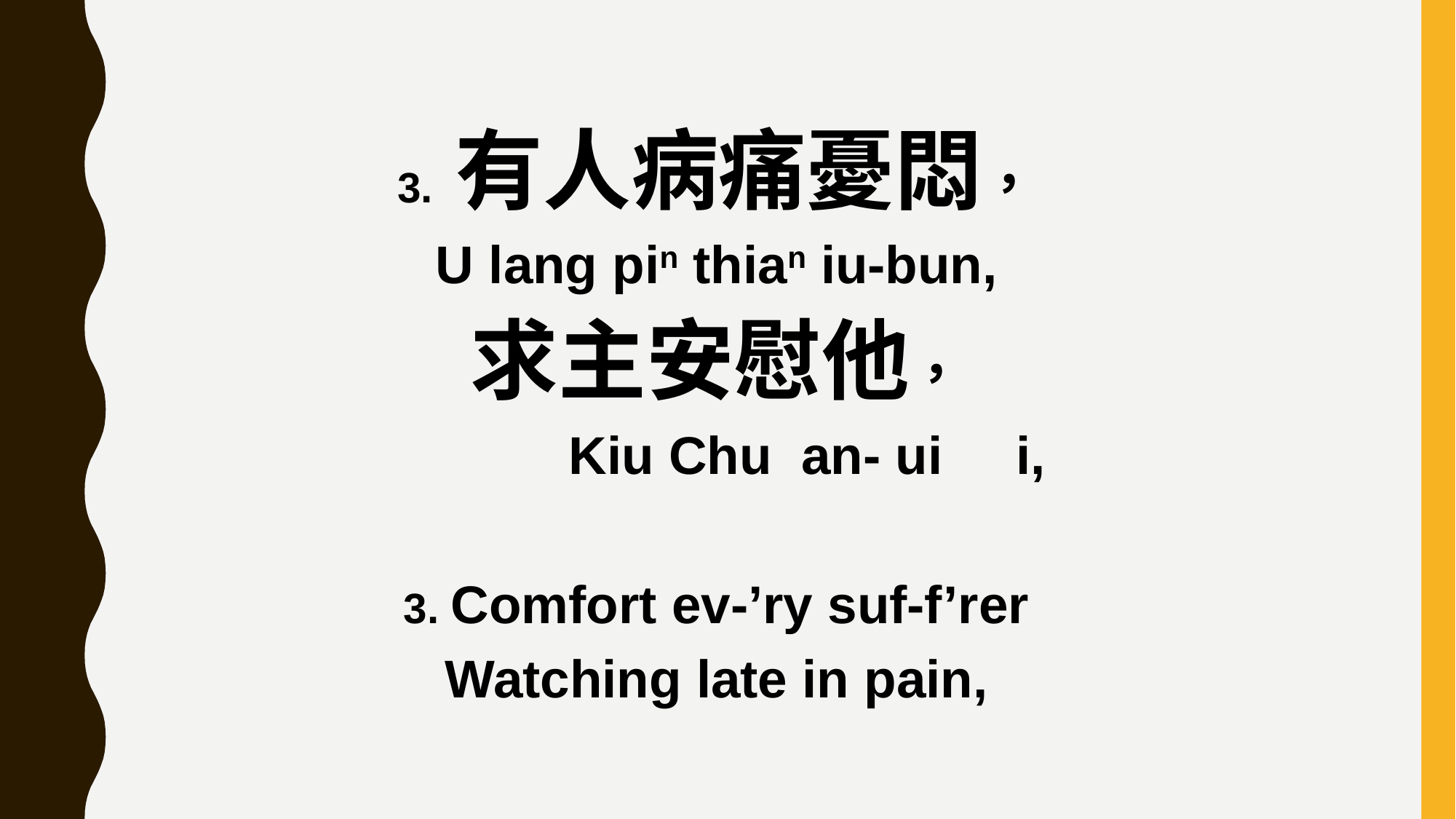

3. 有人病痛憂悶，
U lang pin thian iu-bun,
求主安慰他，
                           Kiu Chu  an- ui     i,

3. Comfort ev-’ry suf-f’rer
Watching late in pain,